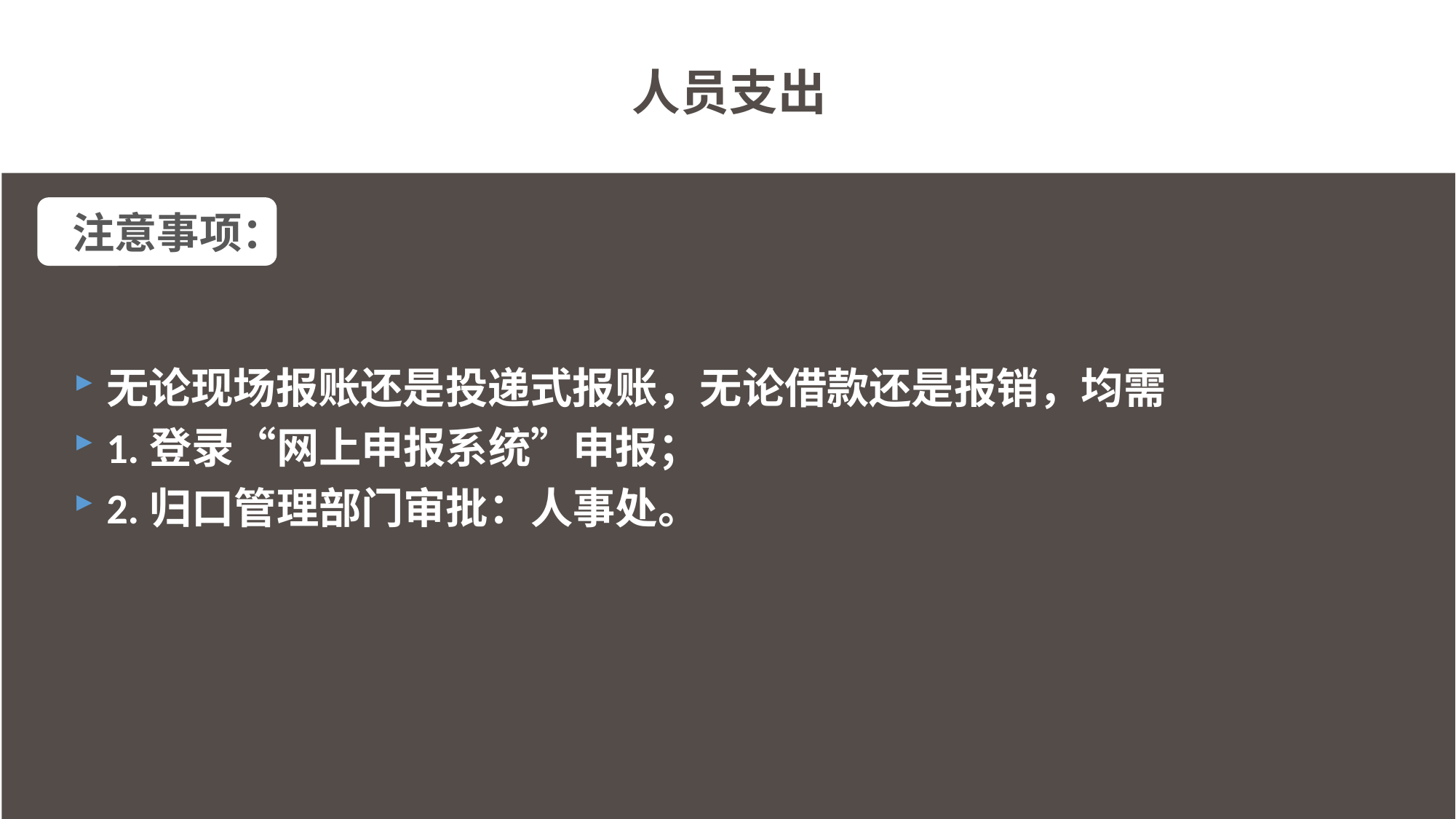

人员支出

注意事项：

无论现场报账还是投递式报账，无论借款还是报销，均需
1.登录“网上申报系统”申报；
2.归口管理部门审批：人事处。